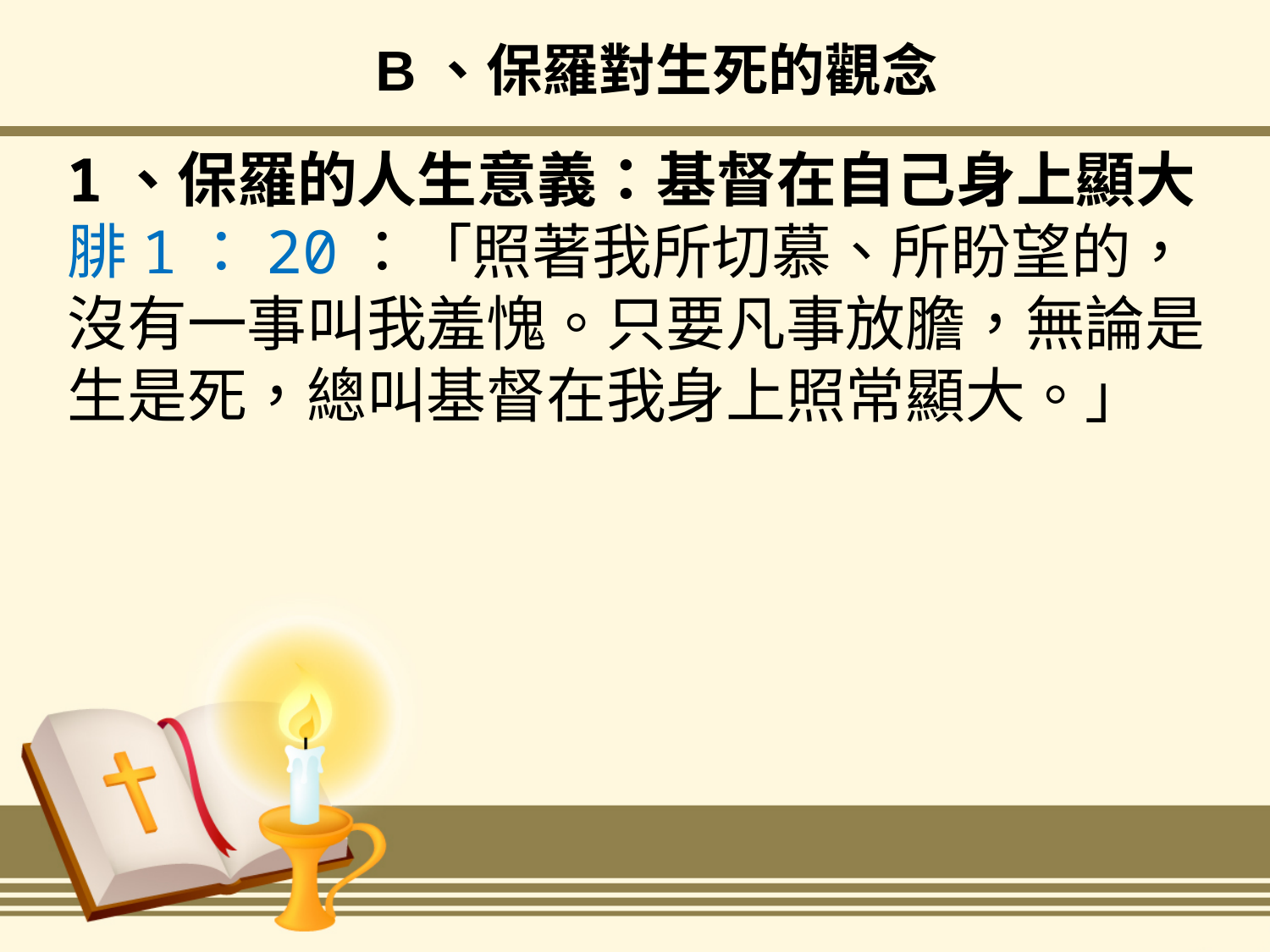

# B、保羅對生死的觀念
1、保羅的人生意義：基督在自己身上顯大  腓1：20：「照著我所切慕、所盼望的，沒有一事叫我羞愧。只要凡事放膽，無論是生是死，總叫基督在我身上照常顯大。」